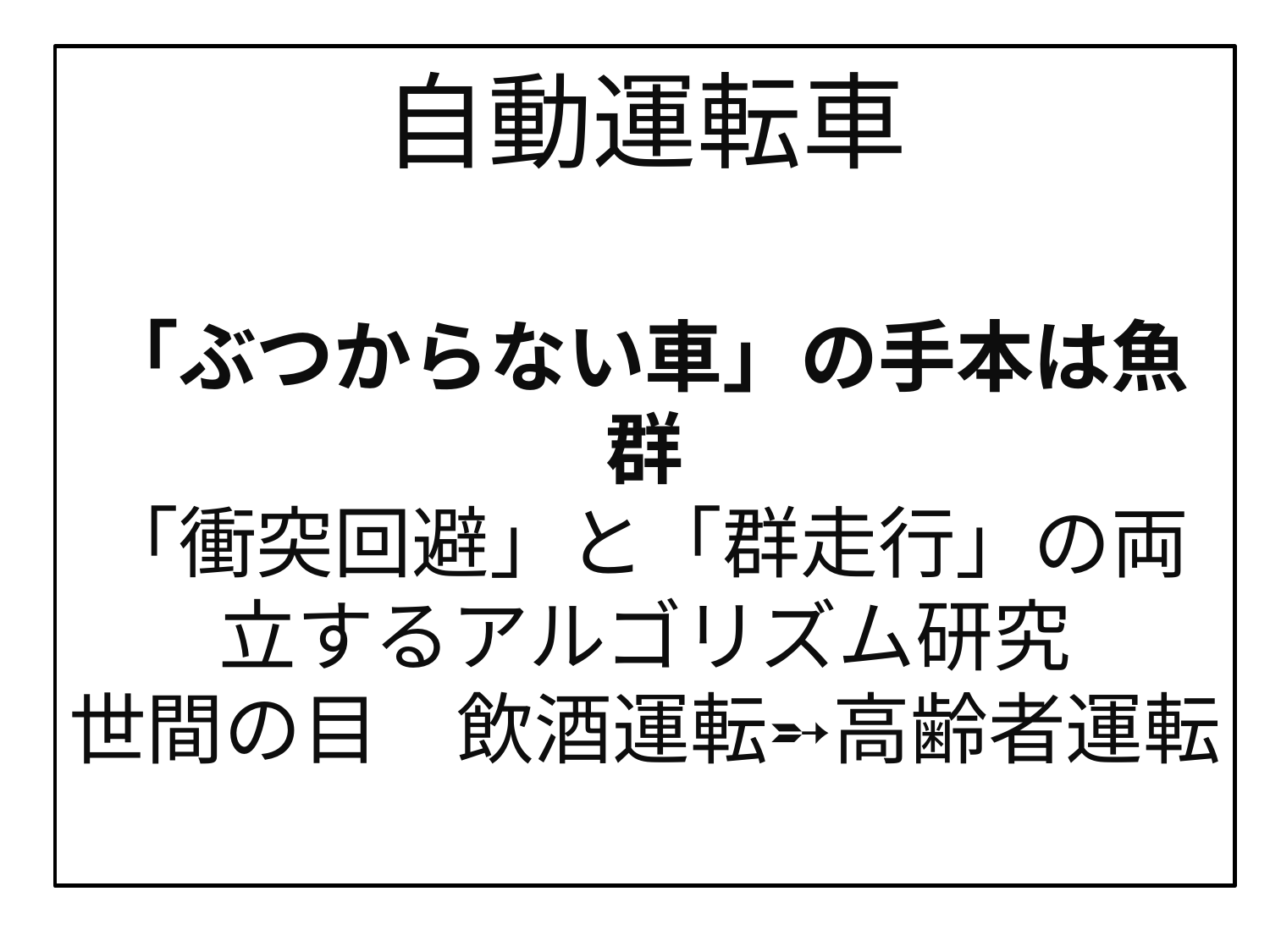

# 自動運転車 「ぶつからない車」の手本は魚群 「衝突回避」と「群走行」の両立するアルゴリズム研究 世間の目　飲酒運転➵高齢者運転